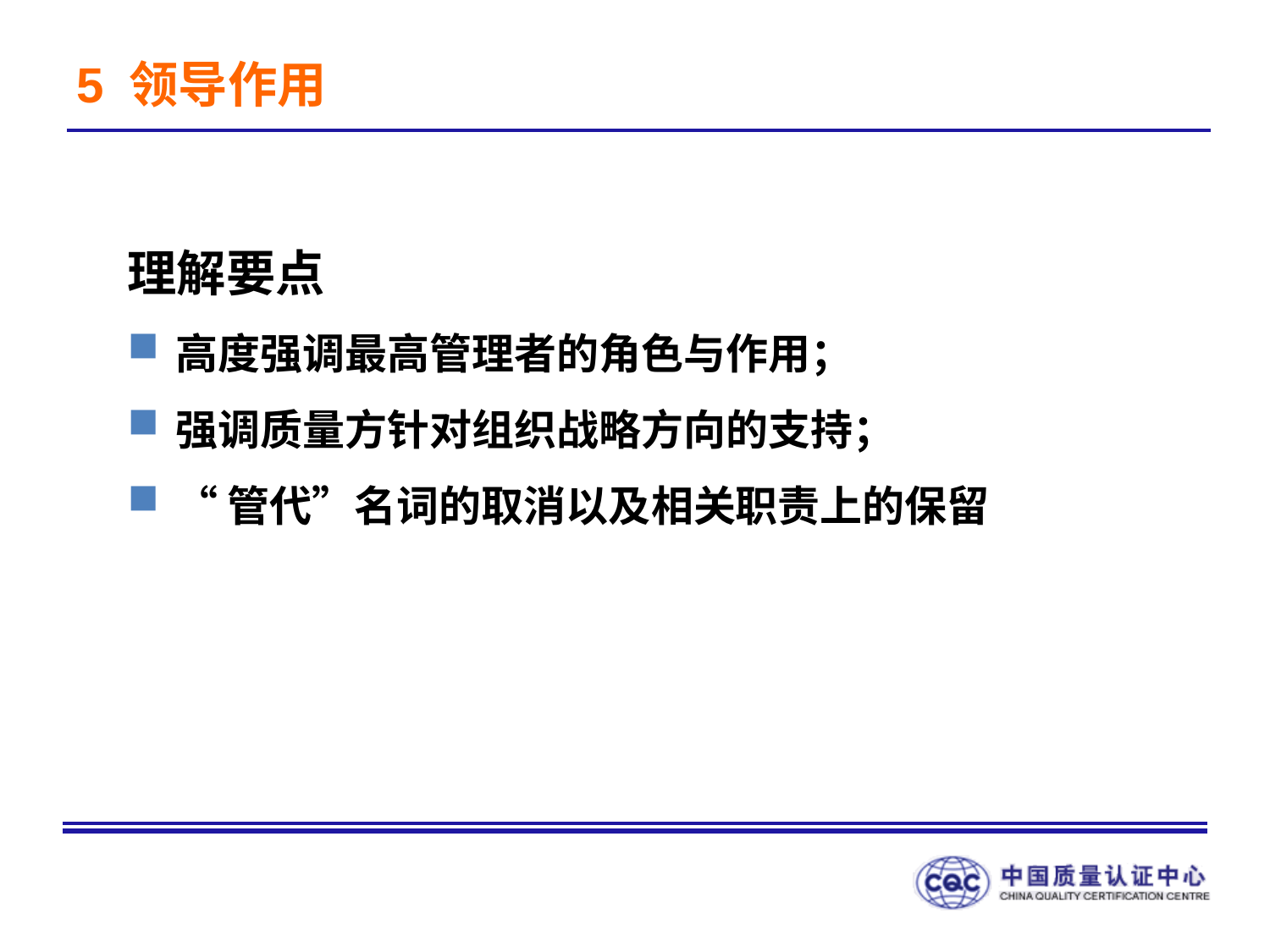

5 领导作用
理解要点
高度强调最高管理者的角色与作用；
强调质量方针对组织战略方向的支持；
“管代”名词的取消以及相关职责上的保留